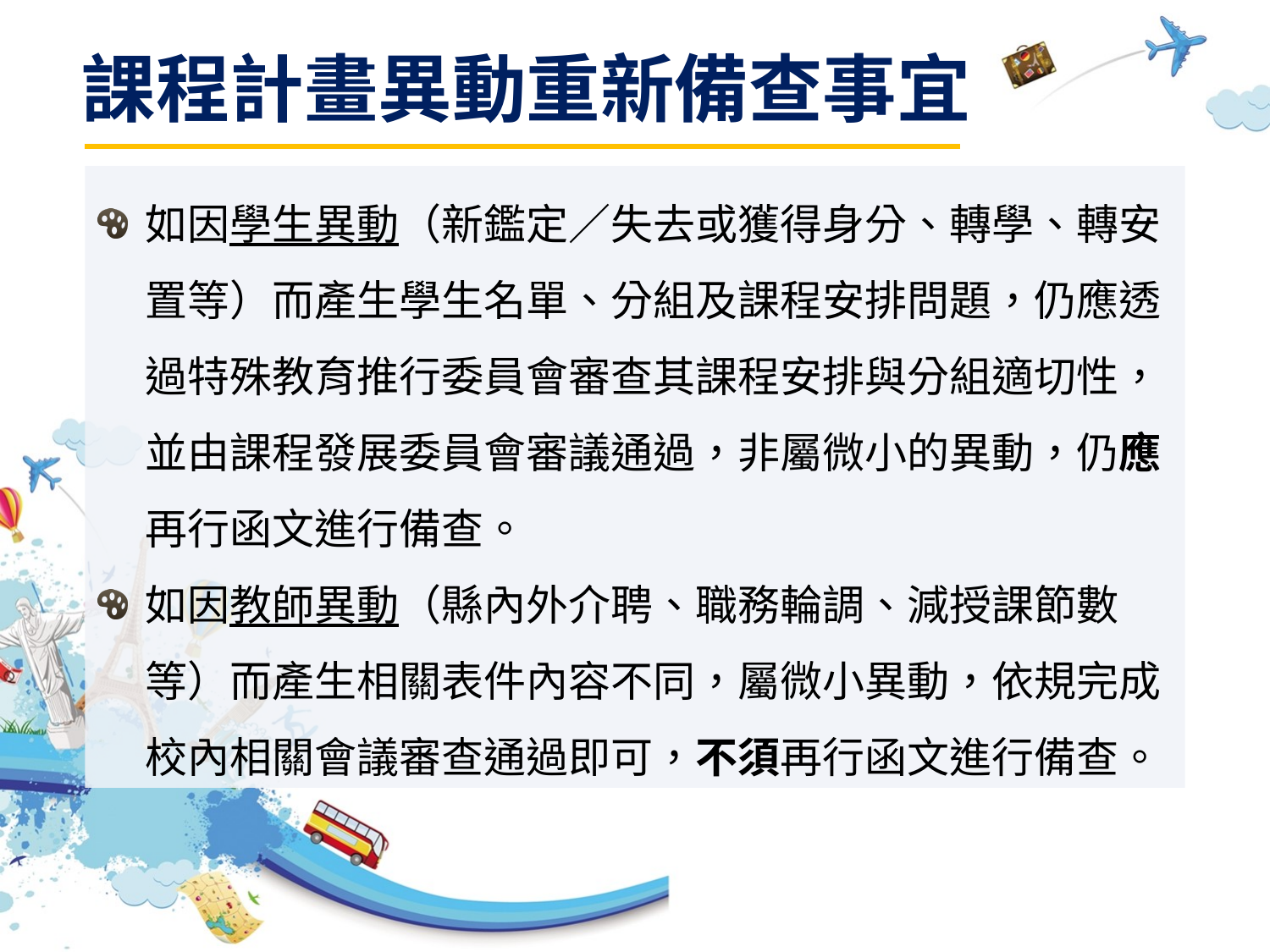

課程計畫異動重新備查事宜
如因學生異動（新鑑定／失去或獲得身分、轉學、轉安置等）而產生學生名單、分組及課程安排問題，仍應透過特殊教育推行委員會審查其課程安排與分組適切性，並由課程發展委員會審議通過，非屬微小的異動，仍應再行函文進行備查。
如因教師異動（縣內外介聘、職務輪調、減授課節數等）而產生相關表件內容不同，屬微小異動，依規完成校內相關會議審查通過即可，不須再行函文進行備查。